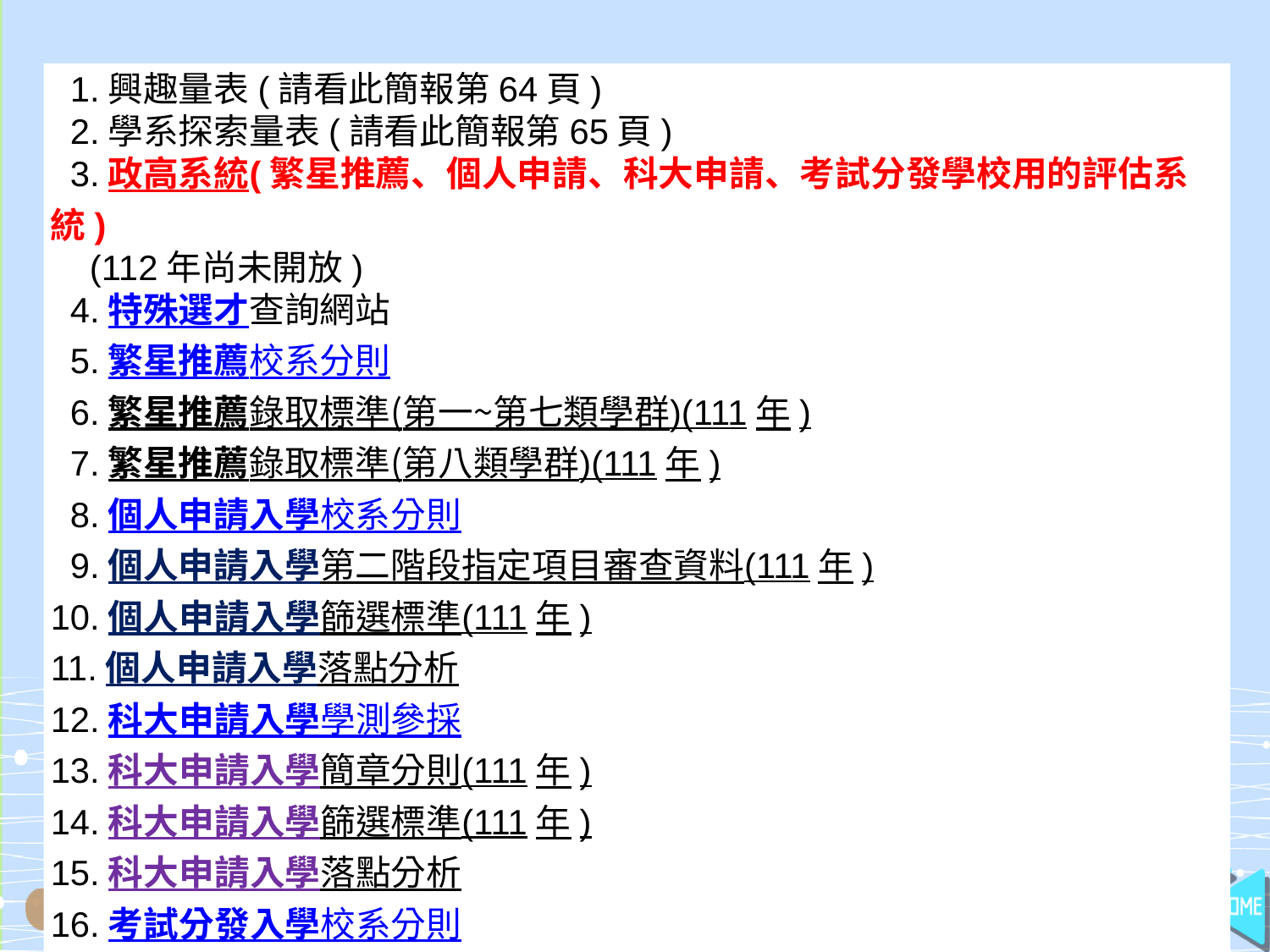

1.興趣量表(請看此簡報第64頁)
  2.學系探索量表(請看此簡報第65頁)
  3.政高系統(繁星推薦、個人申請、科大申請、考試分發學校用的評估系統)
    (112年尚未開放)
  4.特殊選才查詢網站
  5.繁星推薦校系分則
  6.繁星推薦錄取標準(第一~第七類學群)(111年)
  7.繁星推薦錄取標準(第八類學群)(111年)
  8.個人申請入學校系分則
  9.個人申請入學第二階段指定項目審查資料(111年)
10.個人申請入學篩選標準(111年)
11.個人申請入學落點分析
12.科大申請入學學測參採
13.科大申請入學簡章分則(111年)
14.科大申請入學篩選標準(111年)
15.科大申請入學落點分析
16.考試分發入學校系分則
17.考試分發入學校系分則查詢系統
18.考試分發入學錄取標準(111年)